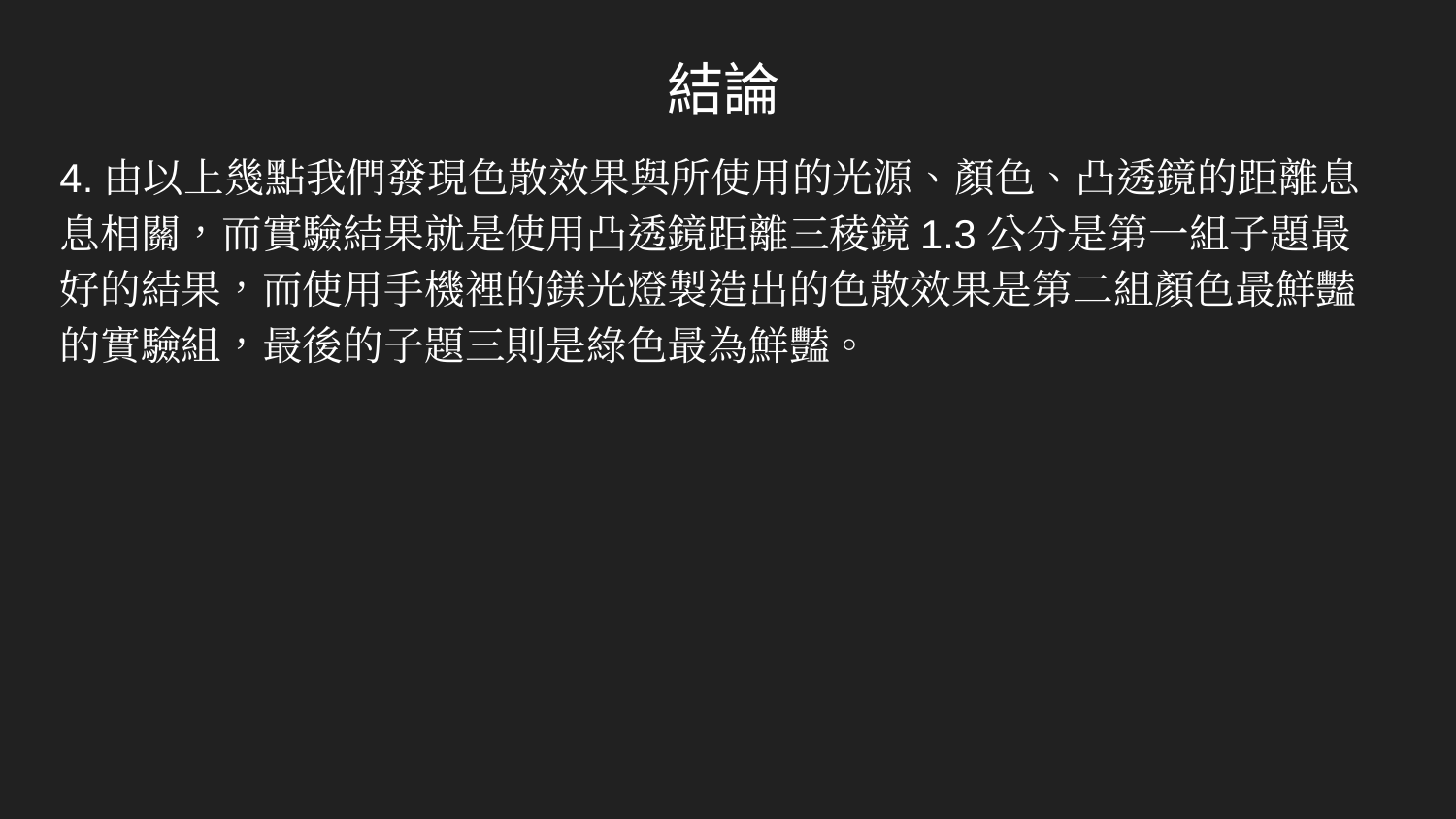

# 結論
4.由以上幾點我們發現色散效果與所使用的光源、顏色、凸透鏡的距離息息相關，而實驗結果就是使用凸透鏡距離三稜鏡1.3公分是第一組子題最好的結果，而使用手機裡的鎂光燈製造出的色散效果是第二組顏色最鮮豔的實驗組，最後的子題三則是綠色最為鮮豔。